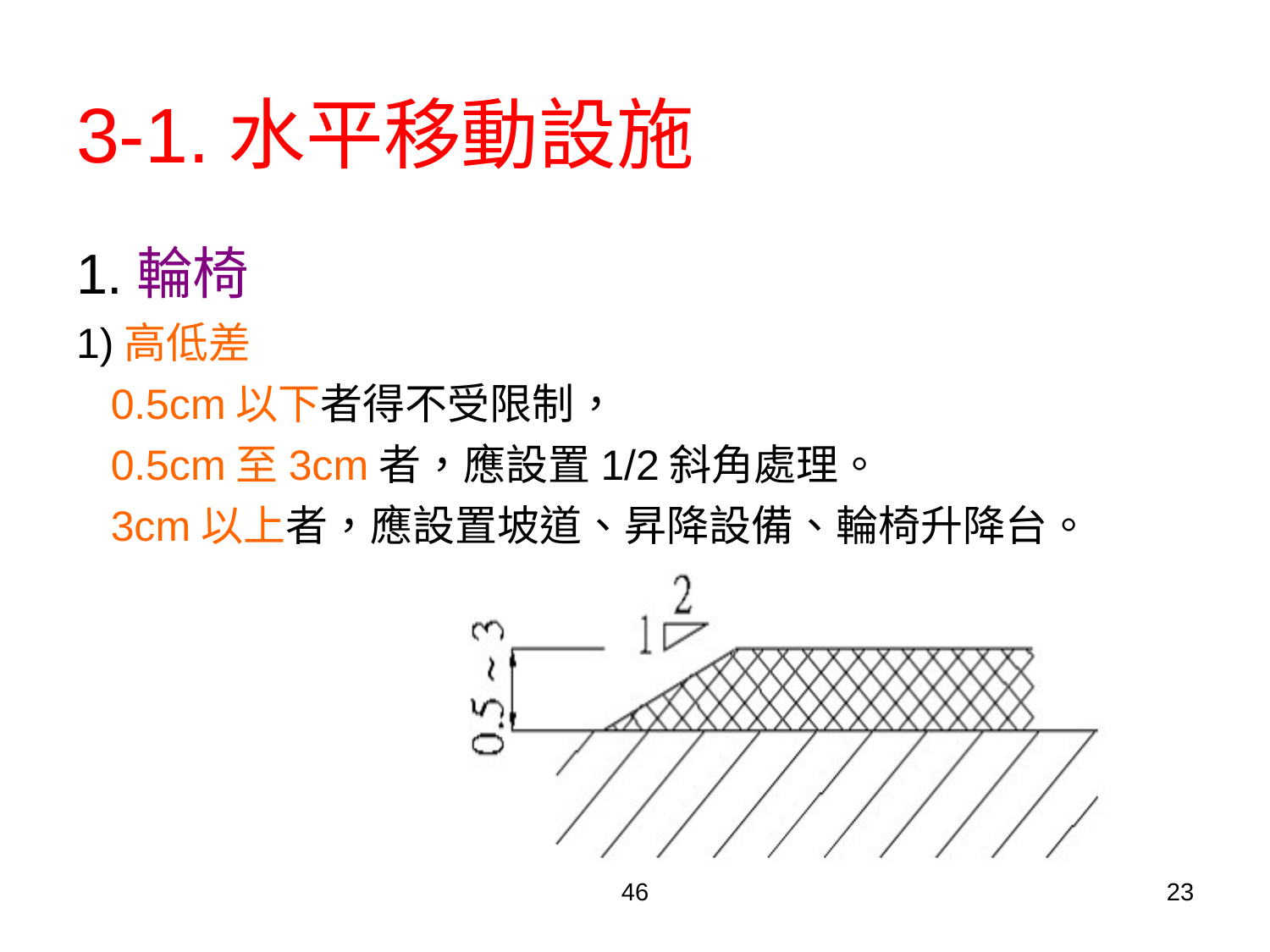

# 3-1.水平移動設施
1.輪椅
1)高低差
0.5cm以下者得不受限制，
0.5cm至3cm者，應設置1/2斜角處理。
3cm以上者，應設置坡道、昇降設備、輪椅升降台。

46
23